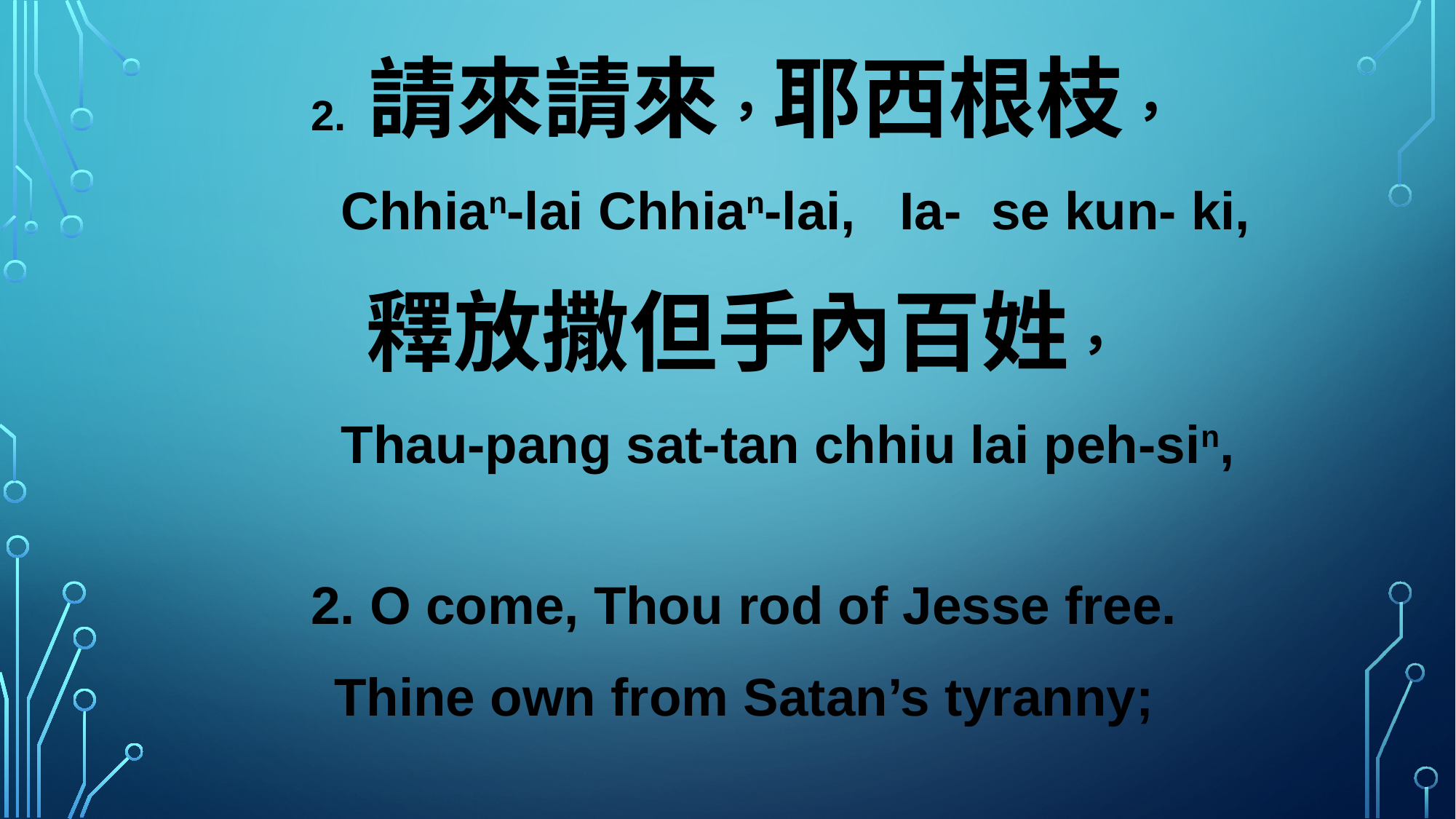

2. 請來請來，耶西根枝，
        Chhian-lai Chhian-lai,   Ia-  se kun- ki,
釋放撒但手內百姓，
        Thau-pang sat-tan chhiu lai peh-sin,

2. O come, Thou rod of Jesse free.
Thine own from Satan’s tyranny;